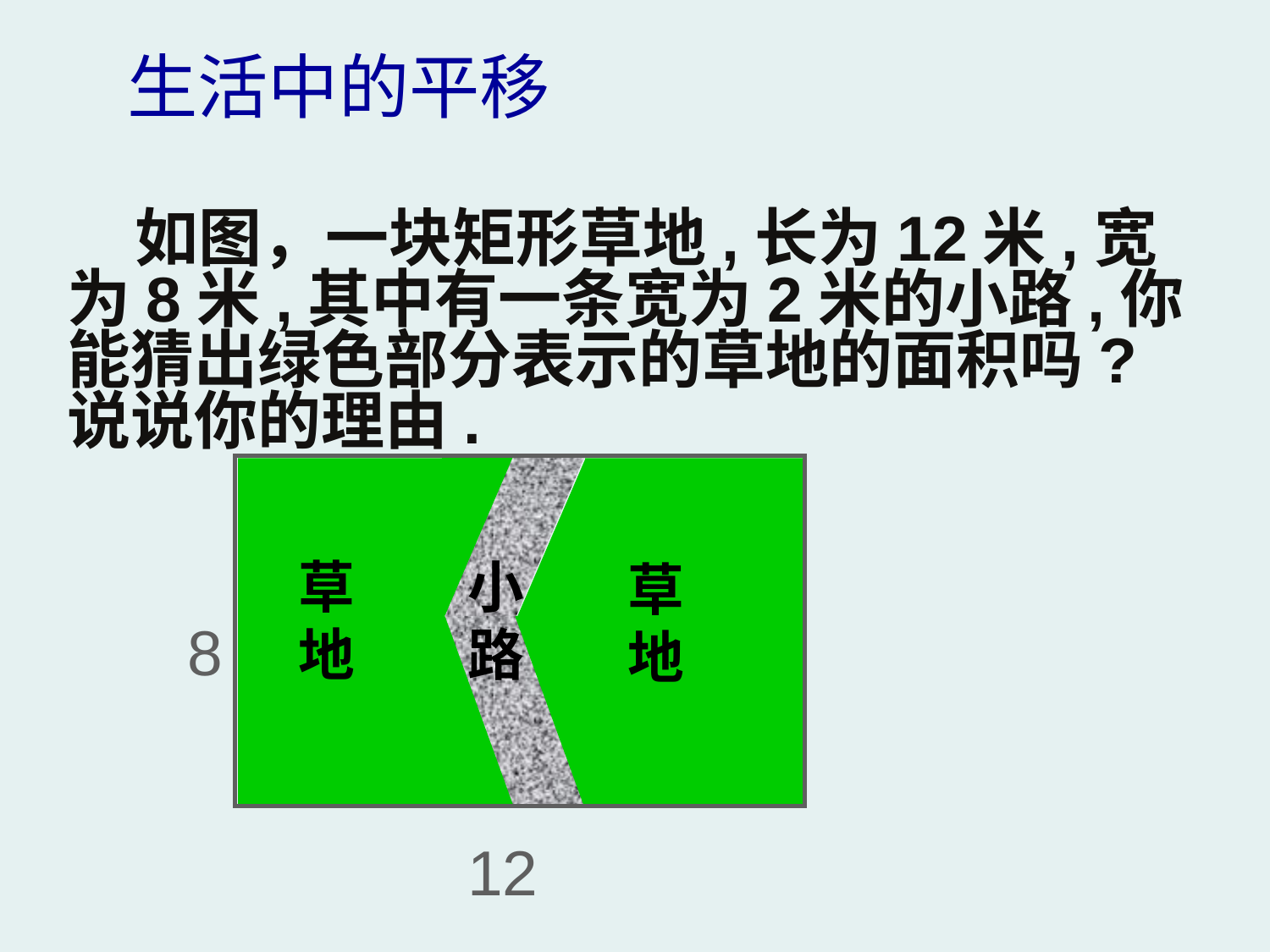

生活中的平移
     如图，一块矩形草地,长为12米,宽为8米,其中有一条宽为2米的小路,你能猜出绿色部分表示的草地的面积吗?说说你的理由.

小路

草地

草地

8
12